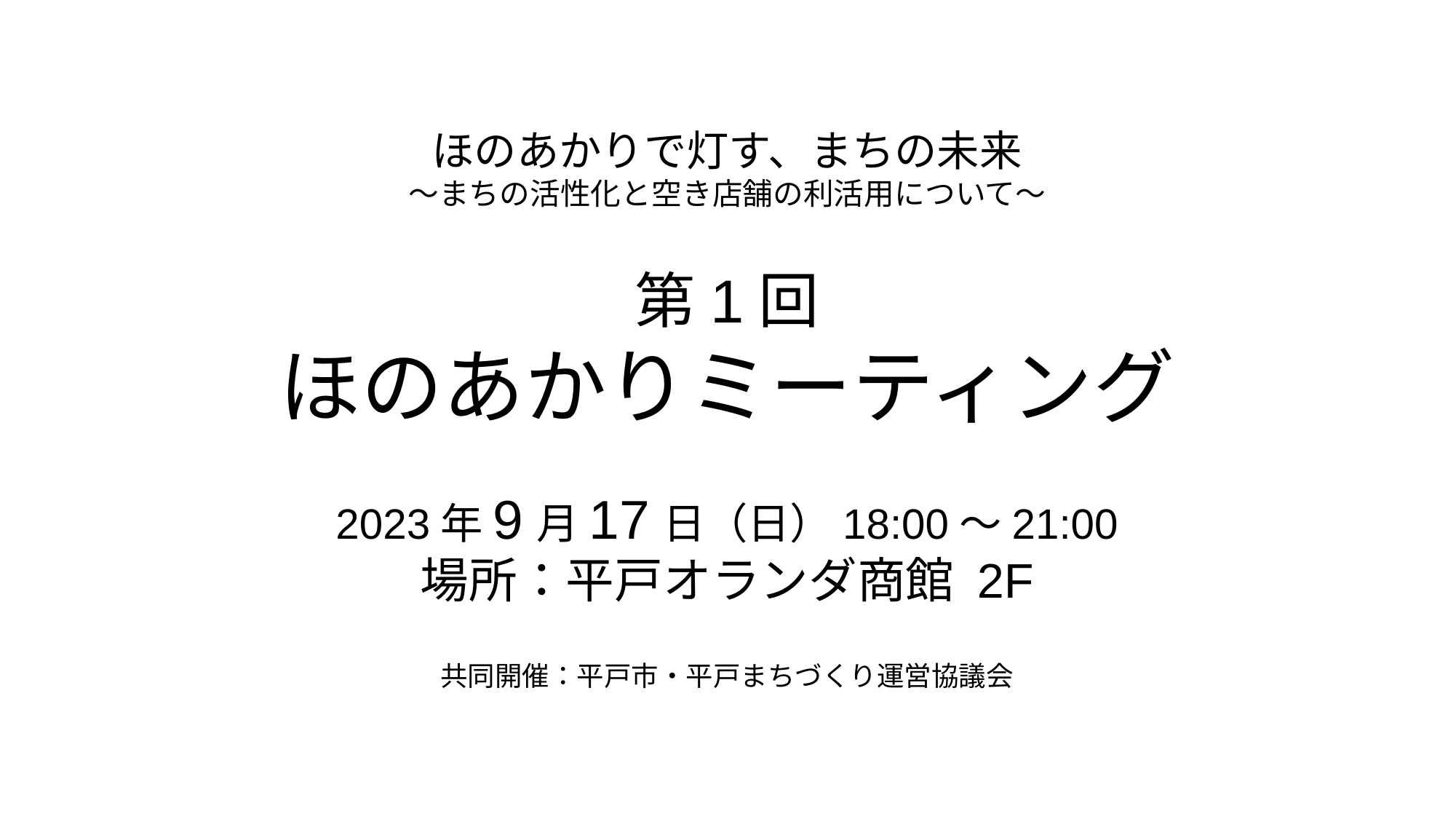

ほのあかりで灯す、まちの未来
～まちの活性化と空き店舗の利活用について～

第1回
ほのあかりミーティング

2023年9月17日（日）18:00～21:00
場所：平戸オランダ商館 2F

共同開催：平戸市・平戸まちづくり運営協議会